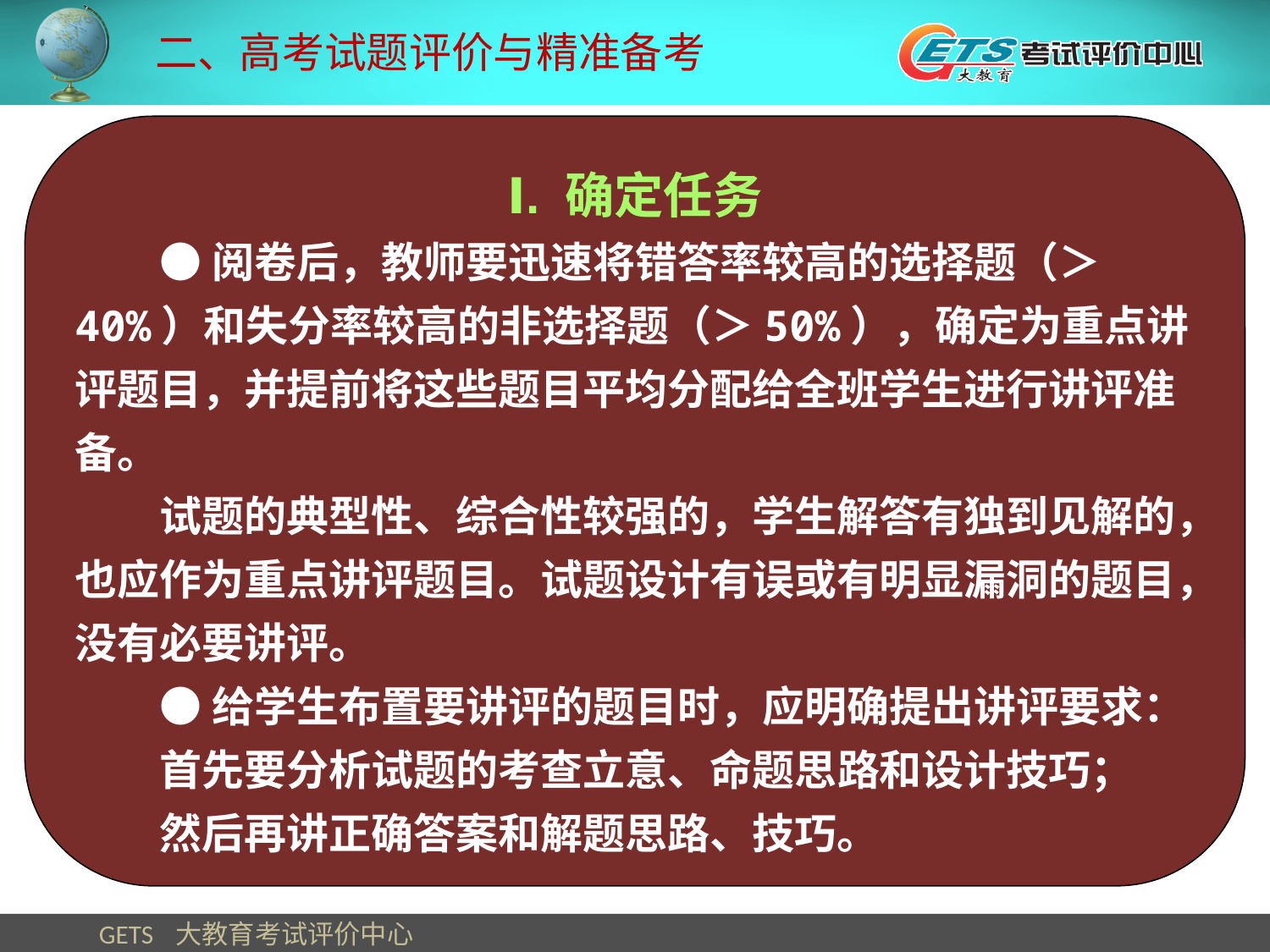

二、高考试题评价与精准备考
Ⅰ. 确定任务
●阅卷后，教师要迅速将错答率较高的选择题（＞40%）和失分率较高的非选择题（＞50%），确定为重点讲评题目，并提前将这些题目平均分配给全班学生进行讲评准备。
试题的典型性、综合性较强的，学生解答有独到见解的，也应作为重点讲评题目。试题设计有误或有明显漏洞的题目，没有必要讲评。
●给学生布置要讲评的题目时，应明确提出讲评要求：
首先要分析试题的考查立意、命题思路和设计技巧；
然后再讲正确答案和解题思路、技巧。